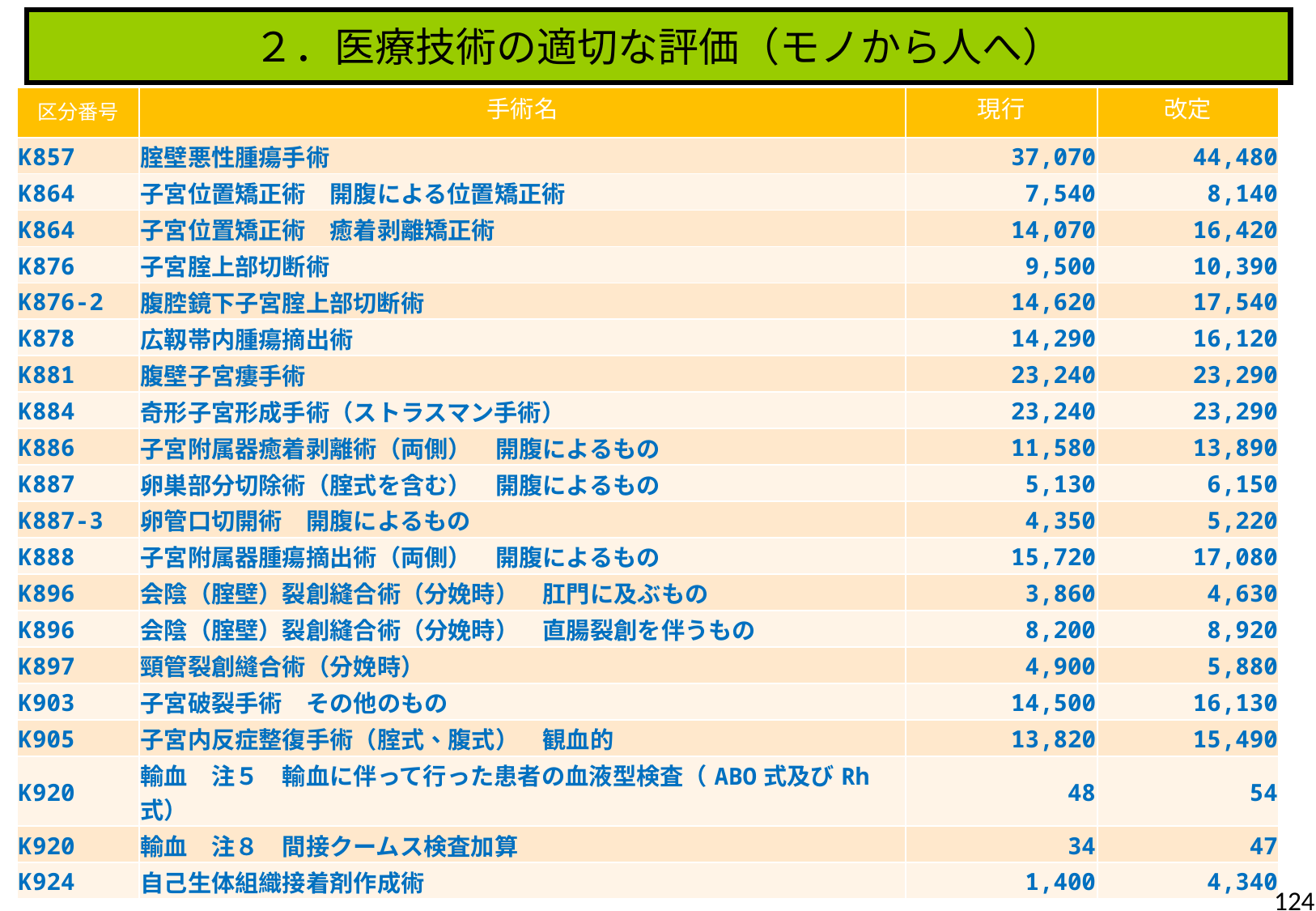

２．医療技術の適切な評価（モノから人へ）
| 区分番号 | 手術名 | 現行 | 改定 |
| --- | --- | --- | --- |
| K857 | 腟壁悪性腫瘍手術 | 37,070 | 44,480 |
| K864 | 子宮位置矯正術　開腹による位置矯正術 | 7,540 | 8,140 |
| K864 | 子宮位置矯正術　癒着剥離矯正術 | 14,070 | 16,420 |
| K876 | 子宮腟上部切断術 | 9,500 | 10,390 |
| K876-2 | 腹腔鏡下子宮腟上部切断術 | 14,620 | 17,540 |
| K878 | 広靱帯内腫瘍摘出術 | 14,290 | 16,120 |
| K881 | 腹壁子宮瘻手術 | 23,240 | 23,290 |
| K884 | 奇形子宮形成手術（ストラスマン手術） | 23,240 | 23,290 |
| K886 | 子宮附属器癒着剥離術（両側）　開腹によるもの | 11,580 | 13,890 |
| K887 | 卵巣部分切除術（腟式を含む）　開腹によるもの | 5,130 | 6,150 |
| K887-3 | 卵管口切開術　開腹によるもの | 4,350 | 5,220 |
| K888 | 子宮附属器腫瘍摘出術（両側）　開腹によるもの | 15,720 | 17,080 |
| K896 | 会陰（腟壁）裂創縫合術（分娩時）　肛門に及ぶもの | 3,860 | 4,630 |
| K896 | 会陰（腟壁）裂創縫合術（分娩時）　直腸裂創を伴うもの | 8,200 | 8,920 |
| K897 | 頸管裂創縫合術（分娩時） | 4,900 | 5,880 |
| K903 | 子宮破裂手術　その他のもの | 14,500 | 16,130 |
| K905 | 子宮内反症整復手術（腟式、腹式）　観血的 | 13,820 | 15,490 |
| K920 | 輸血　注５　輸血に伴って行った患者の血液型検査（ABO式及びRh式） | 48 | 54 |
| K920 | 輸血　注８　間接クームス検査加算 | 34 | 47 |
| K924 | 自己生体組織接着剤作成術 | 1,400 | 4,340 |
124